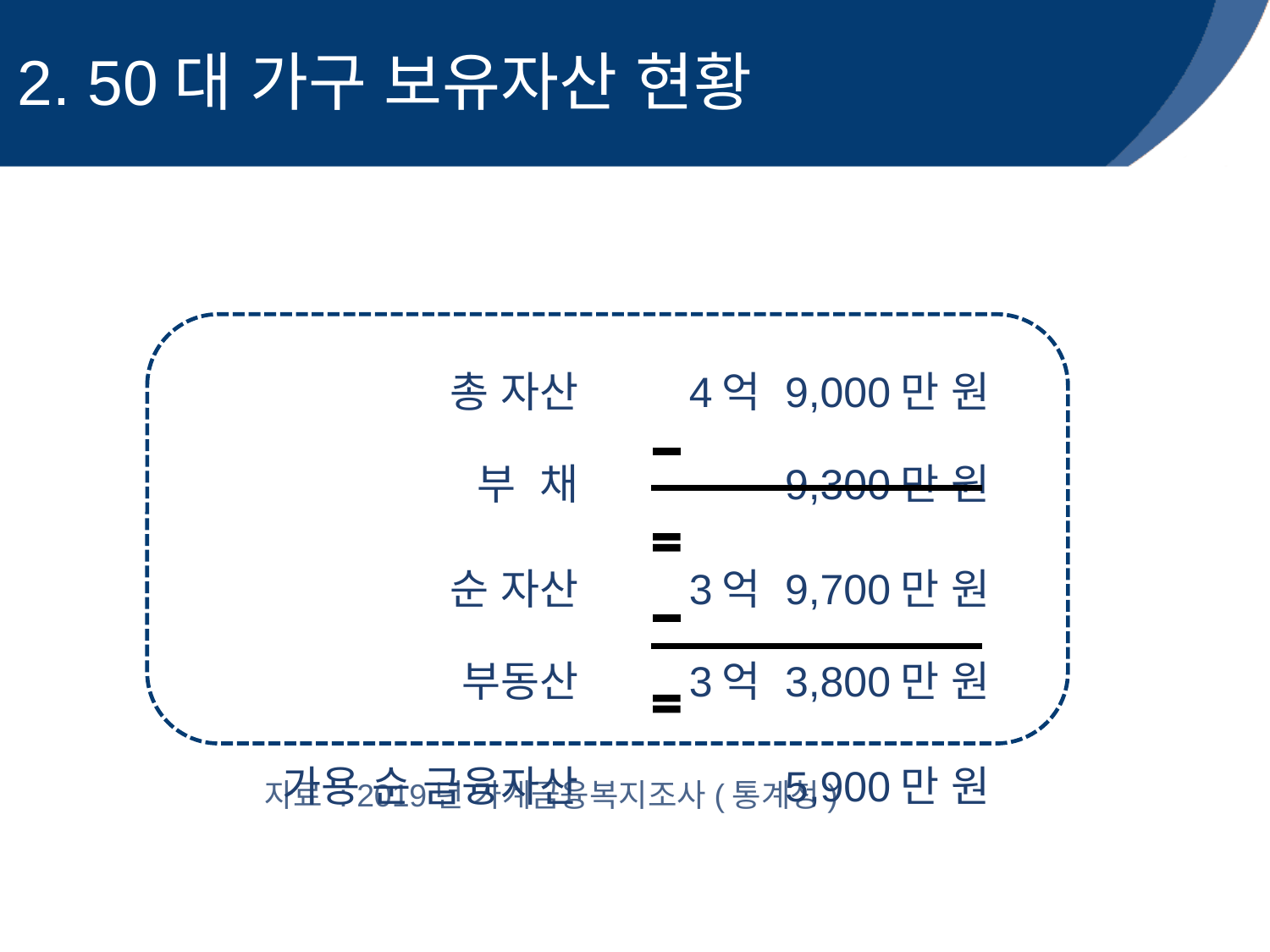

# 2. 50대 가구 보유자산 현황
|  |  |
| --- | --- |
| 총 자산 부 채 | 4억 9,000만 원 9,300만 원 |
| 순 자산 부동산 | 3억 9,700만 원 3억 3,800만 원 |
| 가용 순 금융자산 | 5,900만 원 |

자료 : 2019년 가계금융복지조사(통계청)